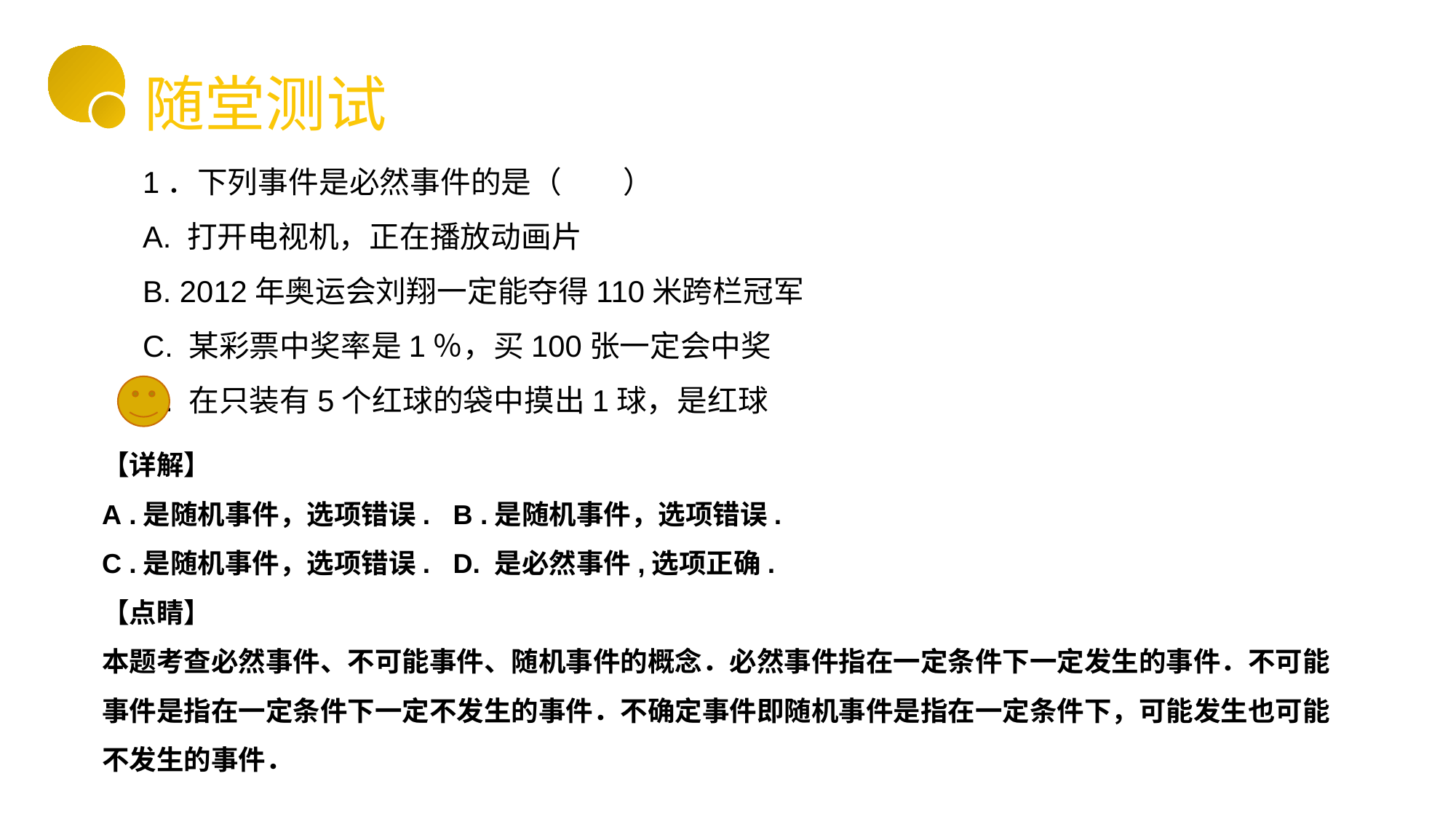

随堂测试
1．下列事件是必然事件的是（　　）
A. 打开电视机，正在播放动画片
B. 2012年奥运会刘翔一定能夺得110米跨栏冠军
C. 某彩票中奖率是1％，买100张一定会中奖
D. 在只装有5个红球的袋中摸出1球，是红球

【详解】
A .是随机事件，选项错误.   B .是随机事件，选项错误.
C .是随机事件，选项错误.   D. 是必然事件,选项正确.
【点睛】
本题考查必然事件、不可能事件、随机事件的概念．必然事件指在一定条件下一定发生的事件．不可能事件是指在一定条件下一定不发生的事件．不确定事件即随机事件是指在一定条件下，可能发生也可能不发生的事件．